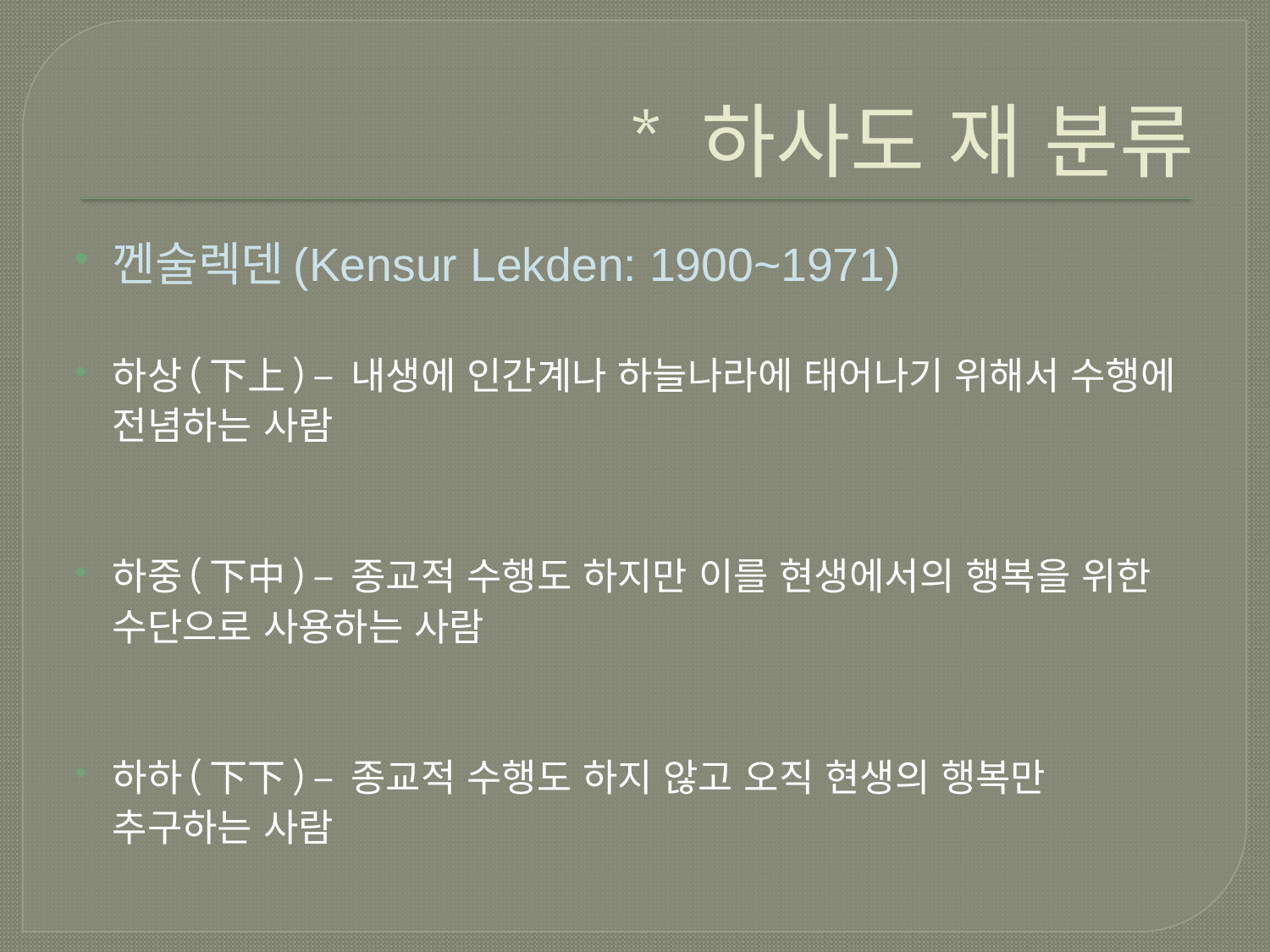

# * 하사도 재 분류
껜술렉덴(Kensur Lekden: 1900~1971)

하상(下上) – 내생에 인간계나 하늘나라에 태어나기 위해서 수행에 전념하는 사람

하중(下中) – 종교적 수행도 하지만 이를 현생에서의 행복을 위한 수단으로 사용하는 사람

하하(下下) – 종교적 수행도 하지 않고 오직 현생의 행복만 추구하는 사람